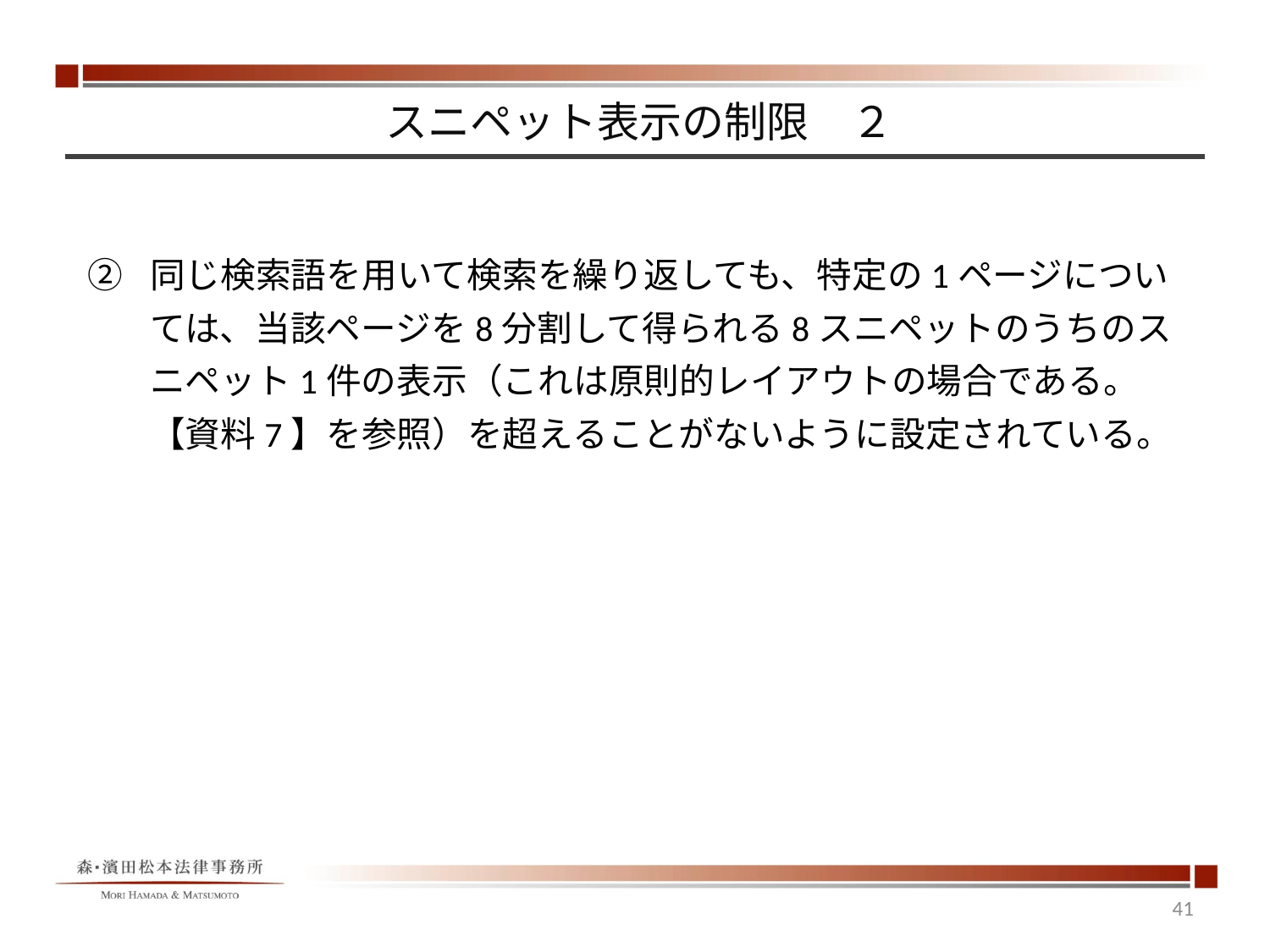

# スニペット表示の制限　２
②	同じ検索語を用いて検索を繰り返しても、特定の1ページについては、当該ページを8分割して得られる8スニペットのうちのスニペット1件の表示（これは原則的レイアウトの場合である。【資料7】を参照）を超えることがないように設定されている。
41